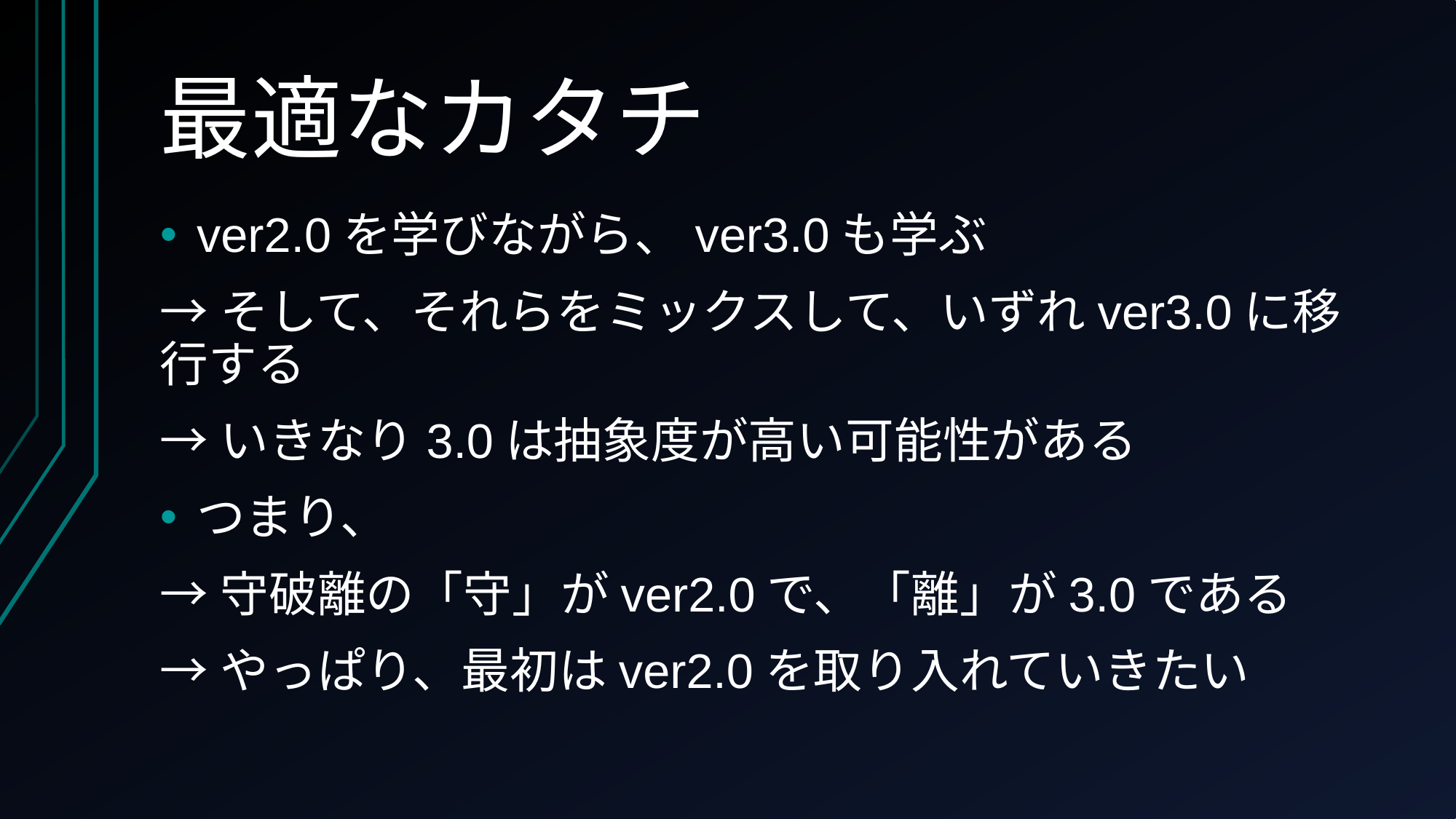

# 最適なカタチ
ver2.0を学びながら、ver3.0も学ぶ
→そして、それらをミックスして、いずれver3.0に移行する
→いきなり3.0は抽象度が高い可能性がある
つまり、
→守破離の「守」がver2.0で、「離」が3.0である
→やっぱり、最初はver2.0を取り入れていきたい